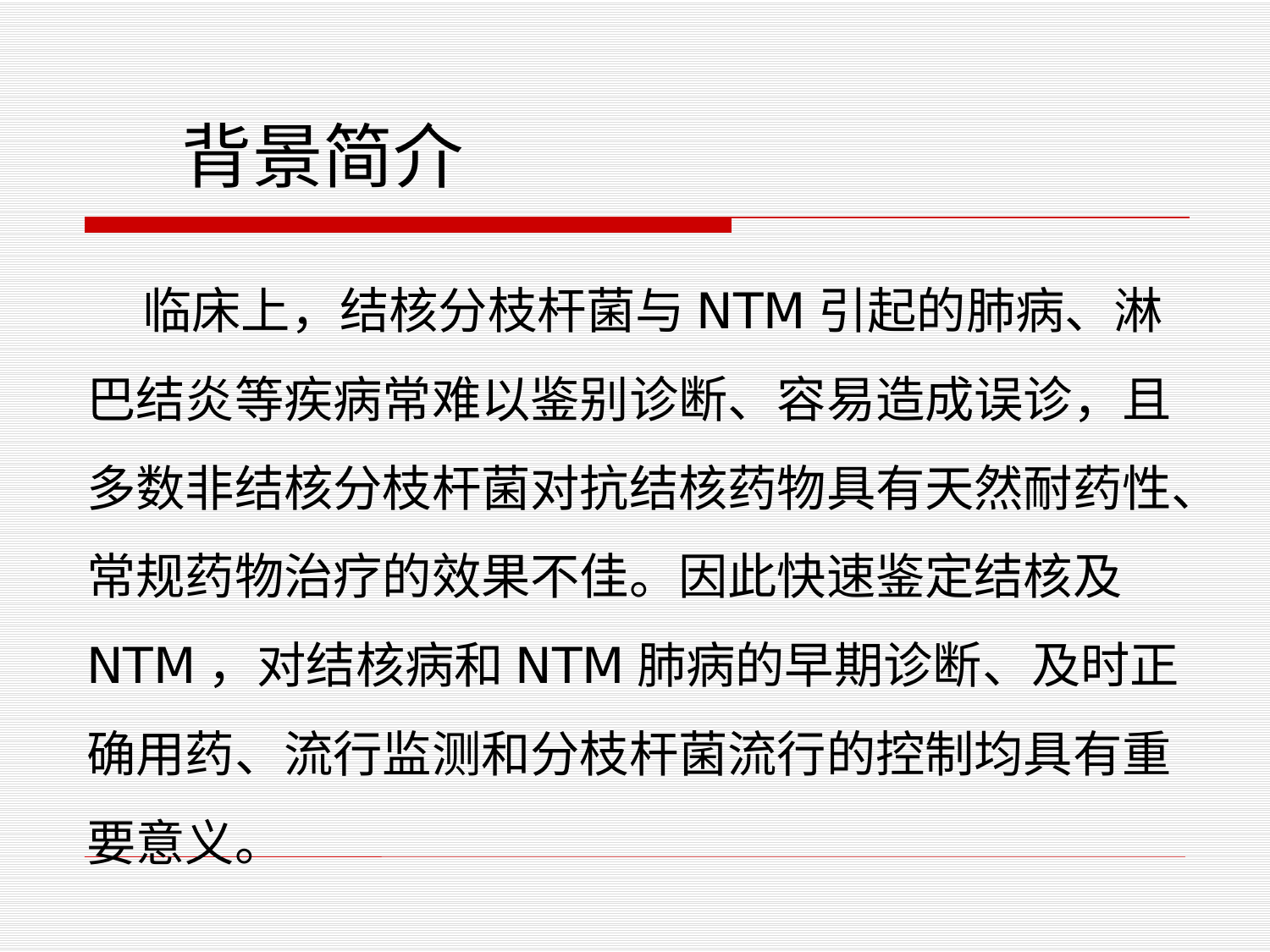

背景简介
    临床上，结核分枝杆菌与NTM引起的肺病、淋巴结炎等疾病常难以鉴别诊断、容易造成误诊，且多数非结核分枝杆菌对抗结核药物具有天然耐药性、常规药物治疗的效果不佳。因此快速鉴定结核及NTM，对结核病和NTM肺病的早期诊断、及时正确用药、流行监测和分枝杆菌流行的控制均具有重要意义。